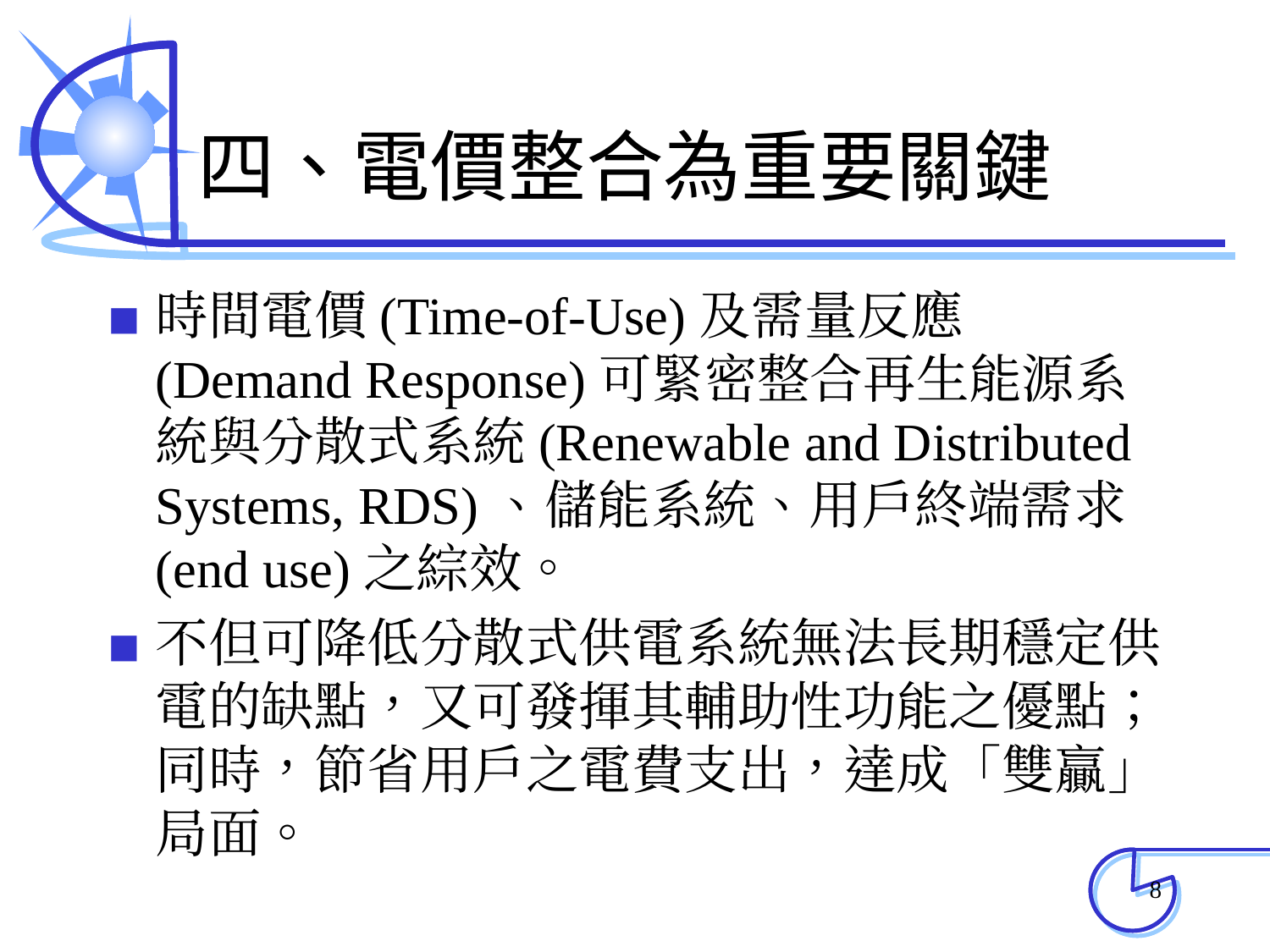

# 四、電價整合為重要關鍵
時間電價(Time-of-Use)及需量反應(Demand Response)可緊密整合再生能源系統與分散式系統(Renewable and Distributed Systems, RDS)、儲能系統、用戶終端需求(end use)之綜效。
不但可降低分散式供電系統無法長期穩定供電的缺點，又可發揮其輔助性功能之優點；同時，節省用戶之電費支出，達成「雙贏」局面。
8